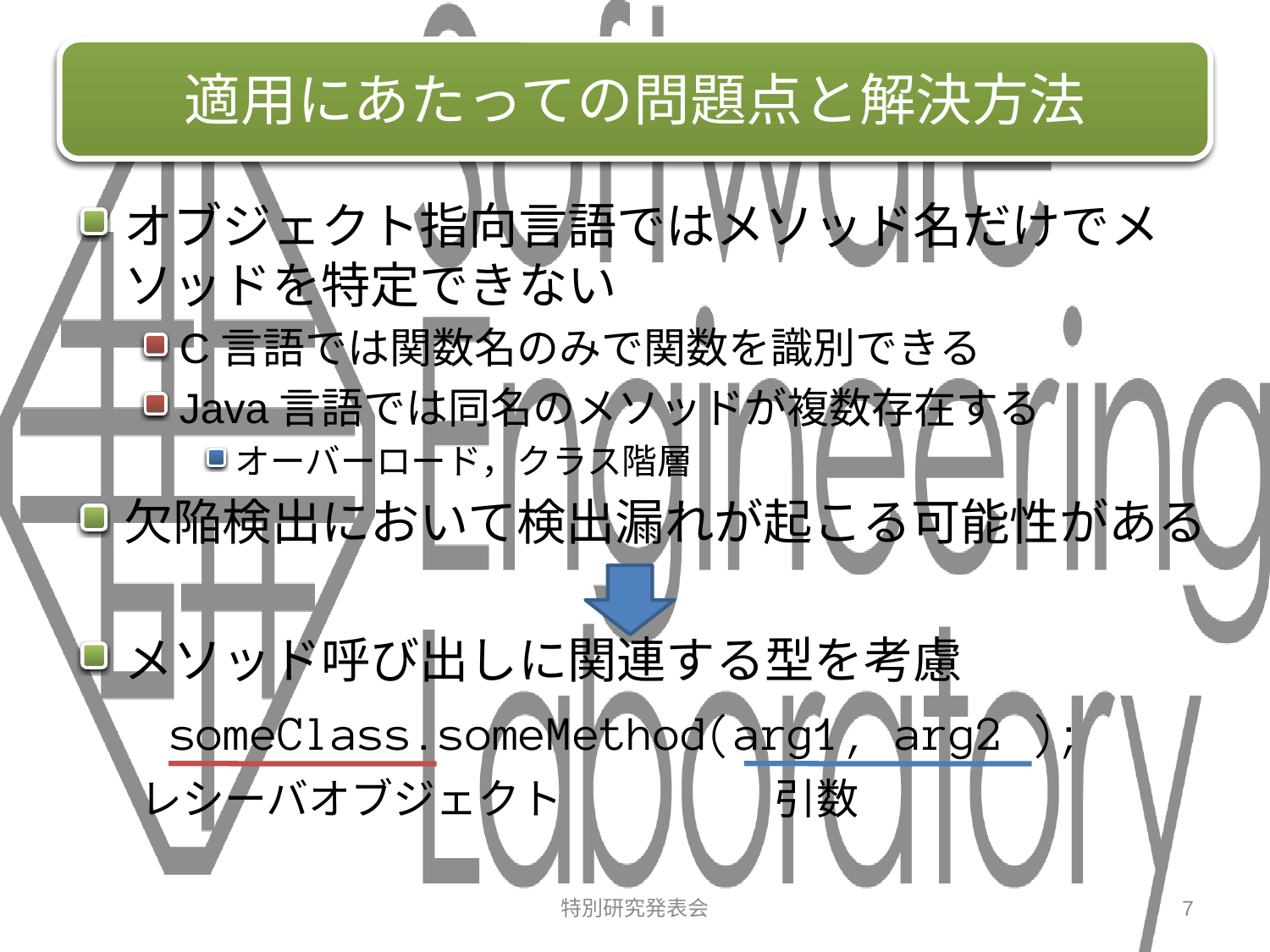

# 適用にあたっての問題点と解決方法
オブジェクト指向言語ではメソッド名だけでメソッドを特定できない
C言語では関数名のみで関数を識別できる
Java言語では同名のメソッドが複数存在する
オーバーロード，クラス階層
欠陥検出において検出漏れが起こる可能性がある

メソッド呼び出しに関連する型を考慮

レシーバオブジェクト　　　　　引数

someClass.someMethod(arg1, arg2 );
特別研究発表会
7